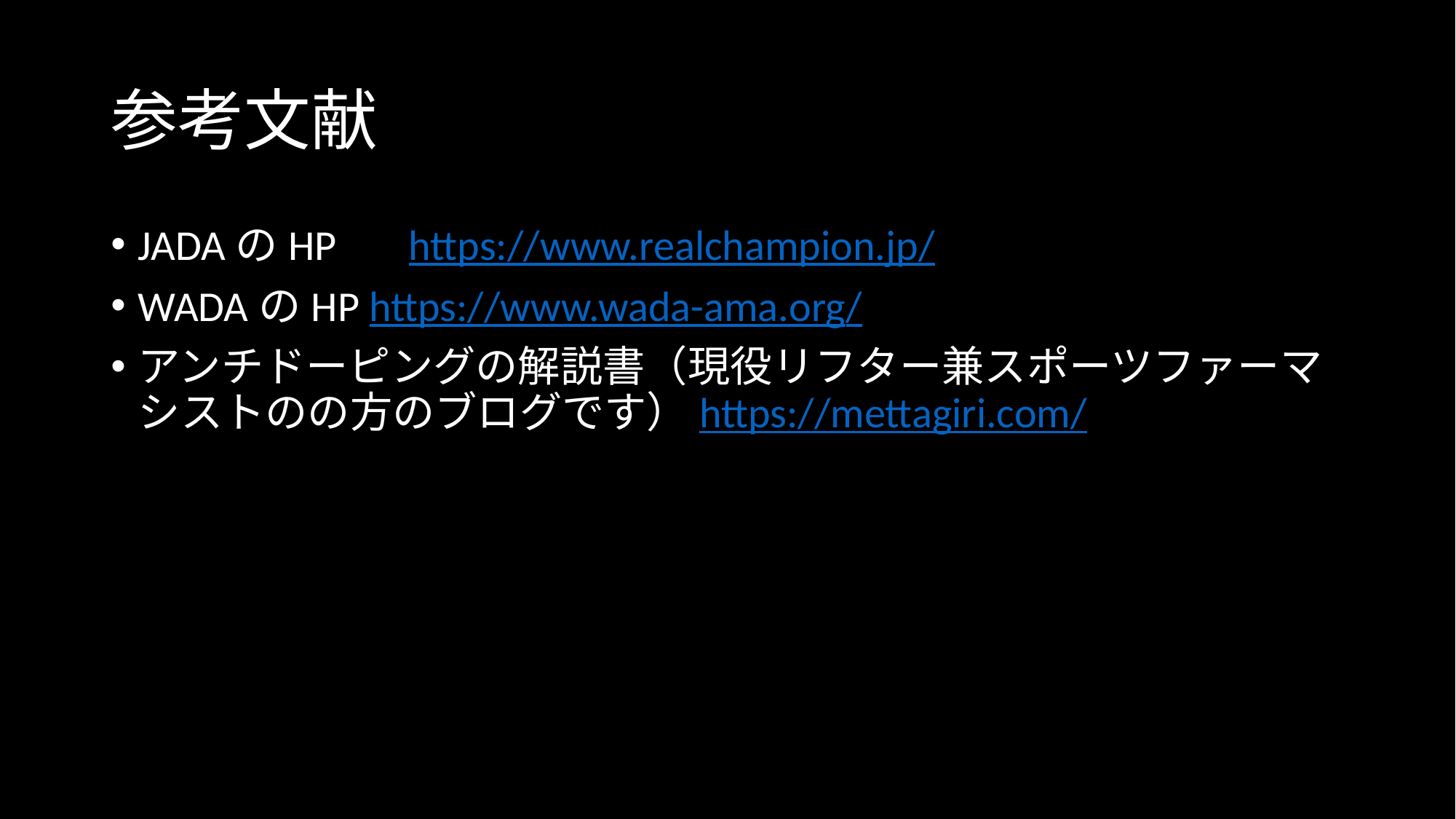

# 参考文献
JADAのHP 　https://www.realchampion.jp/
WADAのHP https://www.wada-ama.org/
アンチドーピングの解説書（現役リフター兼スポーツファーマシストのの方のブログです）https://mettagiri.com/